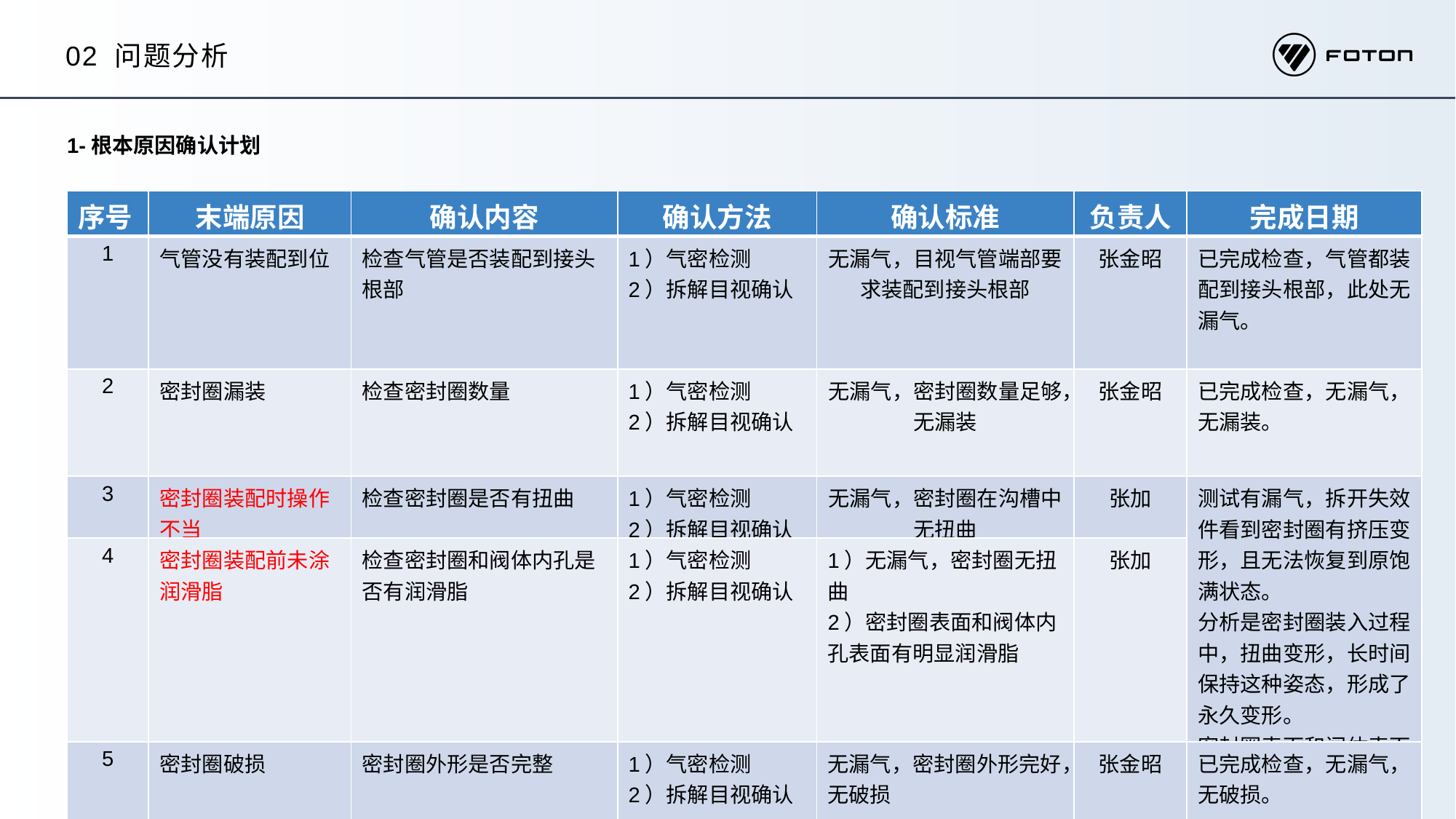

02 问题分析
1-根本原因确认计划

| 序号 | 末端原因 | 确认内容 | 确认方法 | 确认标准 | 负责人 | 完成日期 |
| --- | --- | --- | --- | --- | --- | --- |
| 1 | 气管没有装配到位 | 检查气管是否装配到接头根部 | 1）气密检测 2）拆解目视确认 | 无漏气，目视气管端部要求装配到接头根部 | 张金昭 | 已完成检查，气管都装配到接头根部，此处无漏气。 |
| 2 | 密封圈漏装 | 检查密封圈数量 | 1）气密检测 2）拆解目视确认 | 无漏气，密封圈数量足够，无漏装 | 张金昭 | 已完成检查，无漏气，无漏装。 |
| 3 | 密封圈装配时操作不当 | 检查密封圈是否有扭曲 | 1）气密检测 2）拆解目视确认 | 无漏气，密封圈在沟槽中无扭曲 | 张加 | 测试有漏气，拆开失效件看到密封圈有挤压变形，且无法恢复到原饱满状态。 分析是密封圈装入过程中，扭曲变形，长时间保持这种姿态，形成了永久变形。 密封圈表面和阀体表面几乎无润滑脂。 |
| 4 | 密封圈装配前未涂润滑脂 | 检查密封圈和阀体内孔是否有润滑脂 | 1）气密检测 2）拆解目视确认 | 1）无漏气，密封圈无扭曲 2）密封圈表面和阀体内孔表面有明显润滑脂 | 张加 |  |
| 5 | 密封圈破损 | 密封圈外形是否完整 | 1）气密检测 2）拆解目视确认 | 无漏气，密封圈外形完好，无破损 | 张金昭 | 已完成检查，无漏气，无破损。 |
（福田自由体Medium 14pt ）